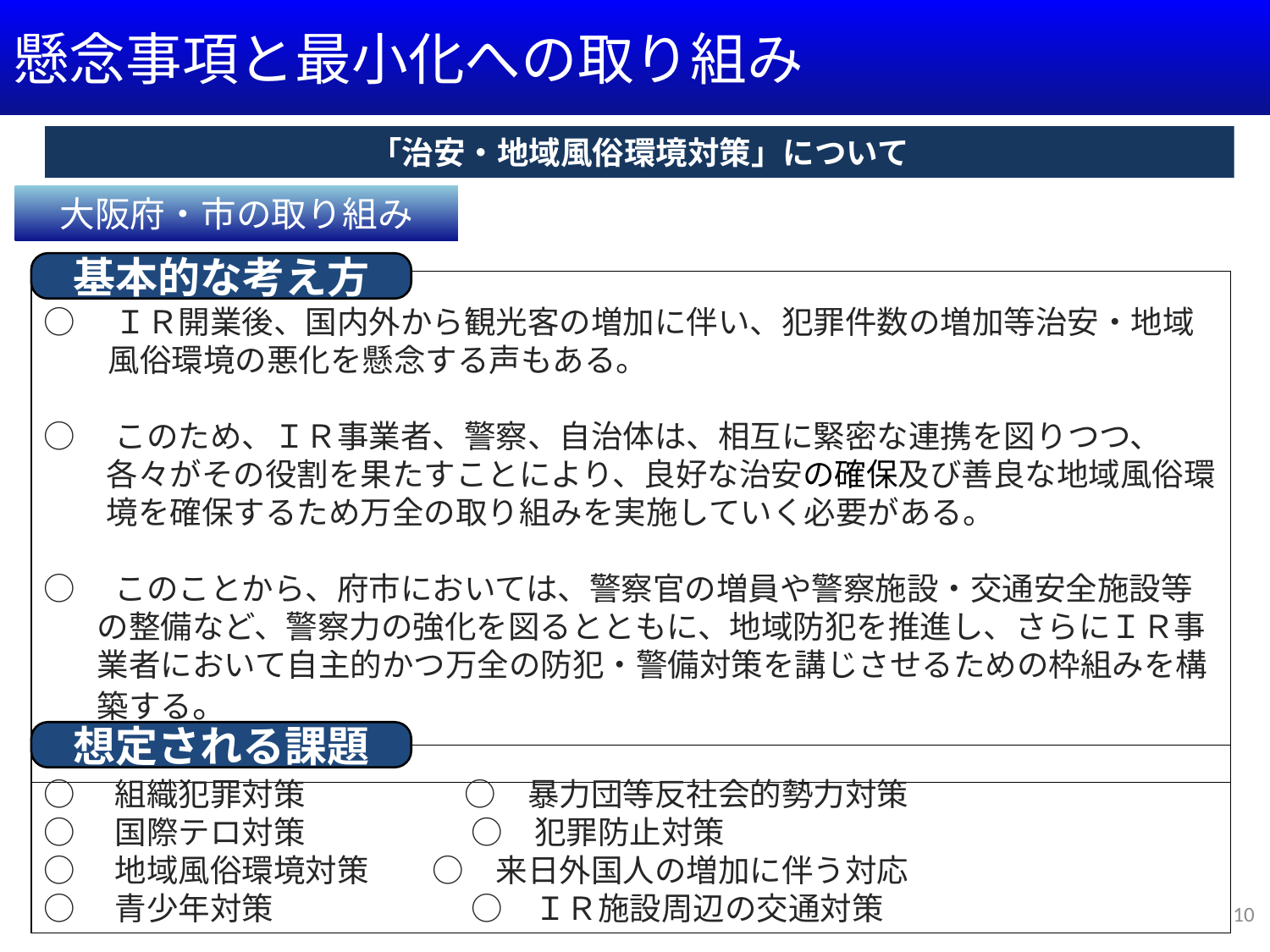

懸念事項と最小化への取り組み
「治安・地域風俗環境対策」について
大阪府・市の取り組み
基本的な考え方

○　ＩＲ開業後、国内外から観光客の増加に伴い、犯罪件数の増加等治安・地域風俗環境の悪化を懸念する声もある。

○　このため、ＩＲ事業者、警察、自治体は、相互に緊密な連携を図りつつ、各々がその役割を果たすことにより、良好な治安の確保及び善良な地域風俗環境を確保するため万全の取り組みを実施していく必要がある。

○　このことから、府市においては、警察官の増員や警察施設・交通安全施設等の整備など、警察力の強化を図るとともに、地域防犯を推進し、さらにＩＲ事業者において自主的かつ万全の防犯・警備対策を講じさせるための枠組みを構築する。

想定される課題

○　組織犯罪対策　　　　　○　暴力団等反社会的勢力対策
○　国際テロ対策　　　　　 ○　犯罪防止対策
○　地域風俗環境対策　　○　来日外国人の増加に伴う対応
○　青少年対策　　　　　　 ○　ＩＲ施設周辺の交通対策
10